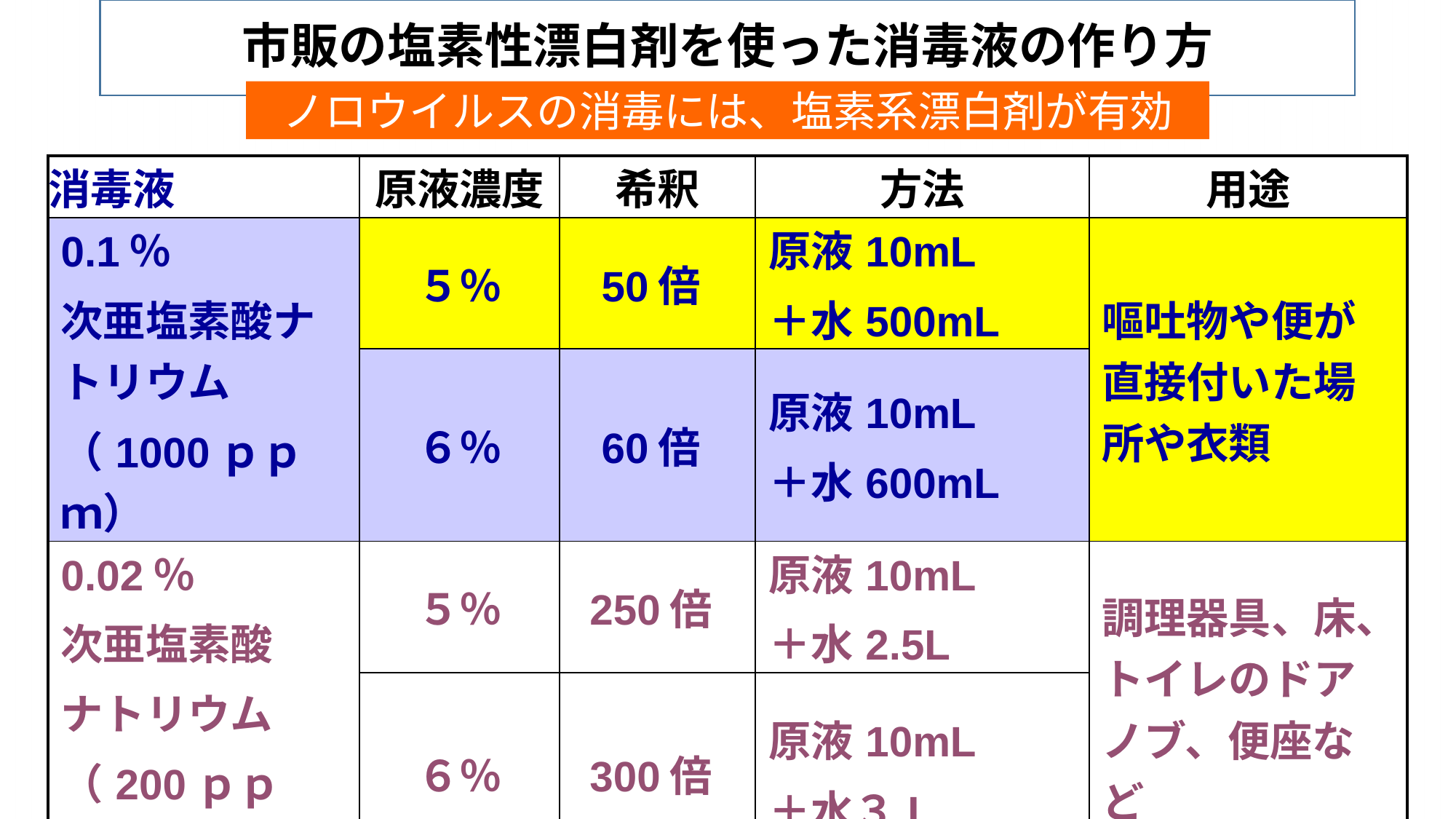

# 市販の塩素性漂白剤を使った消毒液の作り方
ノロウイルスの消毒には、塩素系漂白剤が有効
| 消毒液 | 原液濃度 | 希釈 | 方法 | 用途 |
| --- | --- | --- | --- | --- |
| 0.1％ 次亜塩素酸ナトリウム （1000ｐｐｍ） | ５％ | 50倍 | 原液10mL ＋水500mL | 嘔吐物や便が直接付いた場所や衣類 |
|  | ６％ | 60倍 | 原液10mL ＋水600mL |  |
| 0.02％ 次亜塩素酸 ナトリウム （200ｐｐｍ） | ５％ | 250倍 | 原液10mL ＋水2.5L | 調理器具、床、トイレのドアノブ、便座など |
|  | ６％ | 300倍 | 原液10mL ＋水３L |  |